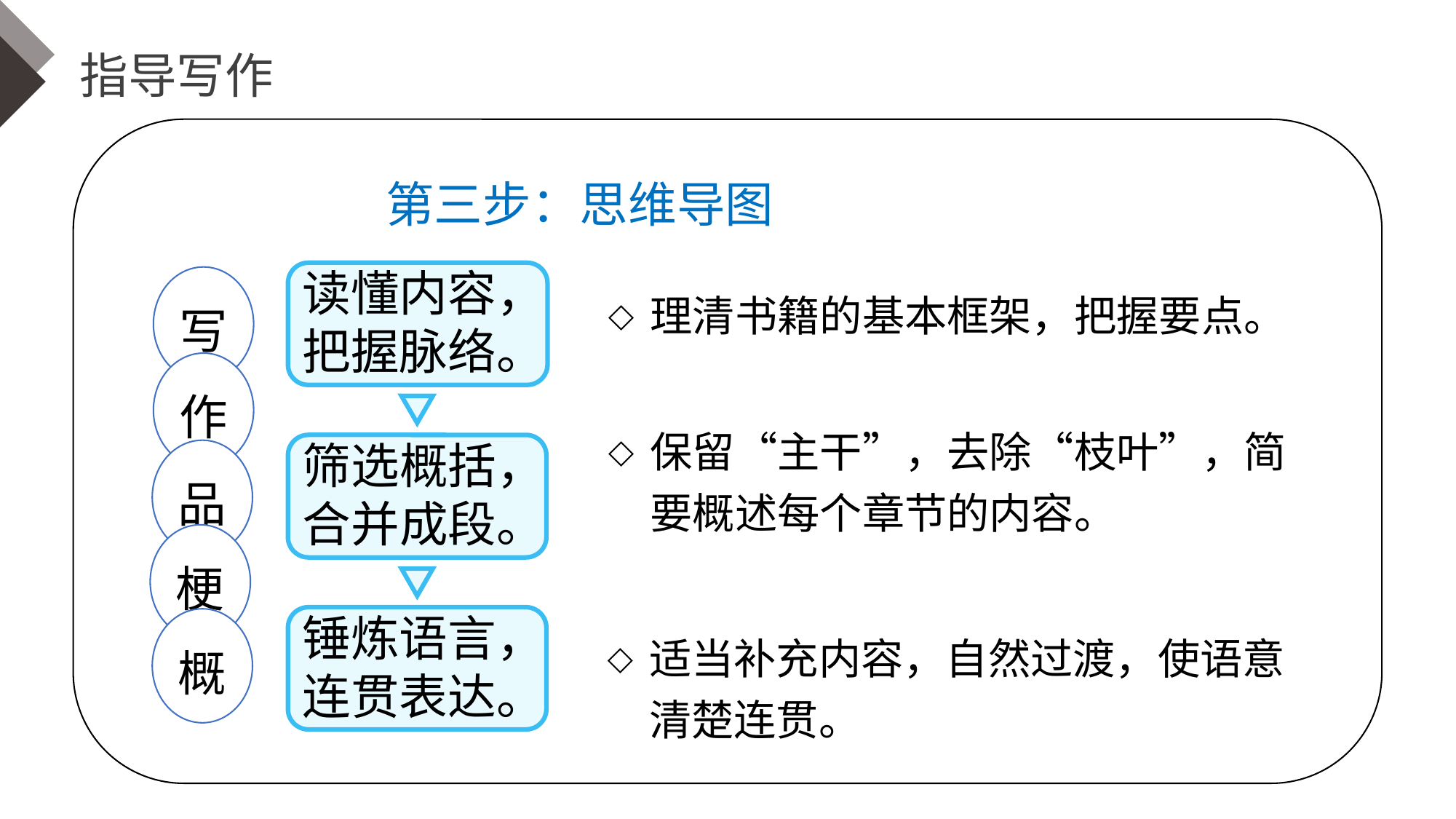

指导写作
第三步：思维导图
读懂内容，把握脉络。
写
作
品
梗
概
理清书籍的基本框架，把握要点。

保留“主干”，去除“枝叶”，简要概述每个章节的内容。
筛选概括，合并成段。

锤炼语言，连贯表达。
适当补充内容，自然过渡，使语意清楚连贯。